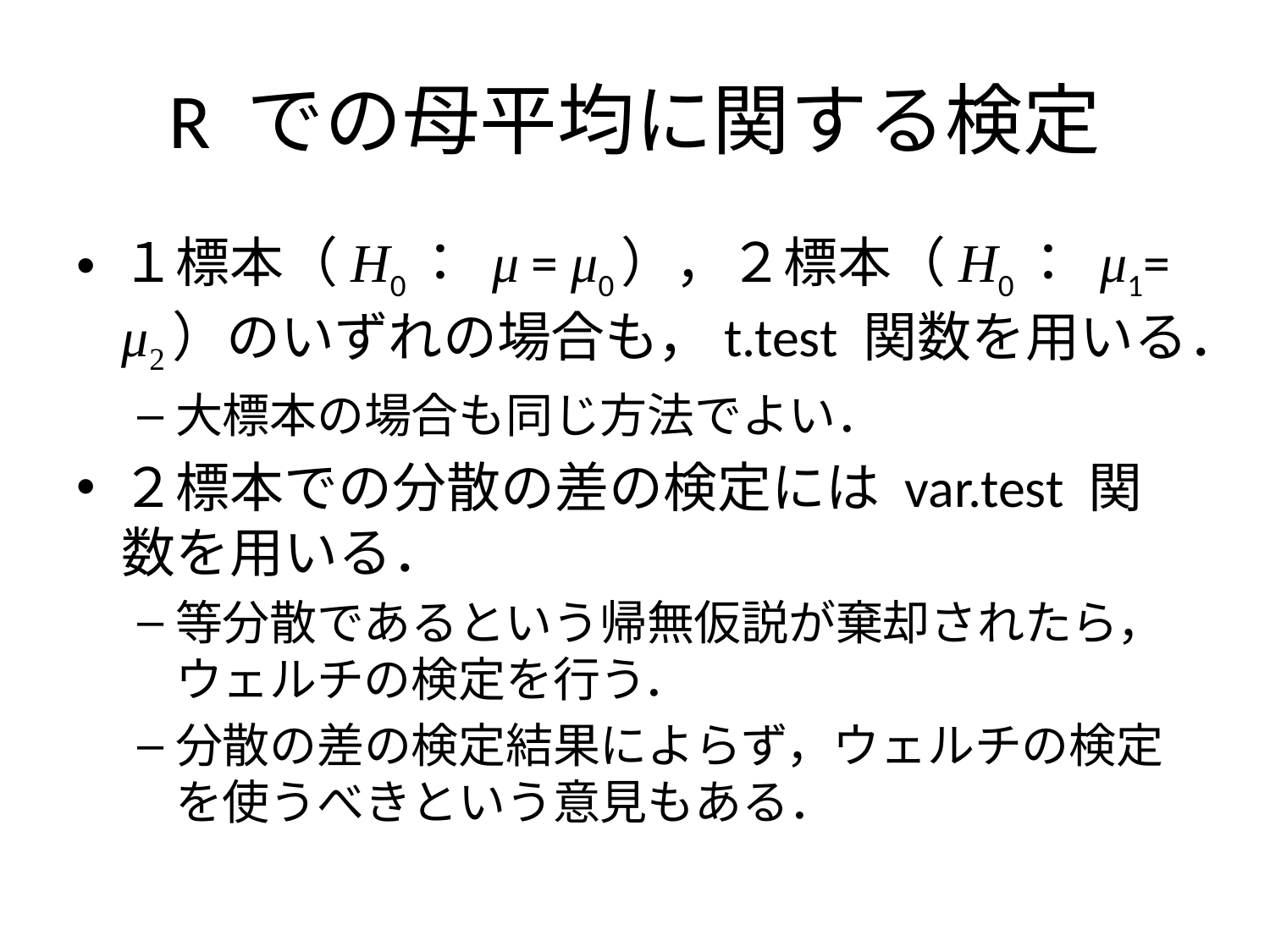

# R での母平均に関する検定
１標本（H0： μ = μ0），２標本（H0： μ1= μ2）のいずれの場合も，t.test 関数を用いる．
大標本の場合も同じ方法でよい．
２標本での分散の差の検定には var.test 関数を用いる．
等分散であるという帰無仮説が棄却されたら，ウェルチの検定を行う．
分散の差の検定結果によらず，ウェルチの検定を使うべきという意見もある．